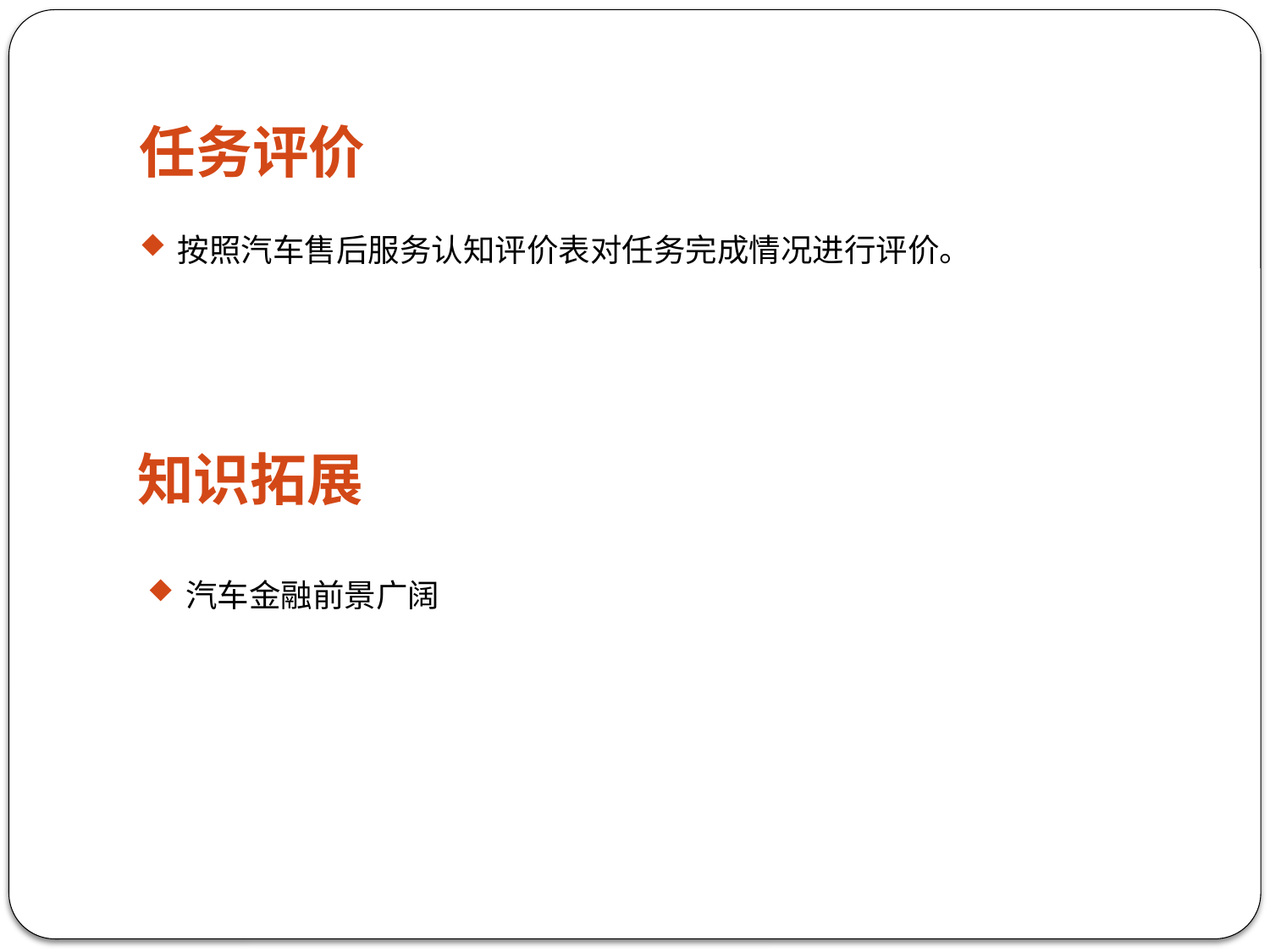

# 任务评价
按照汽车售后服务认知评价表对任务完成情况进行评价。
知识拓展
汽车金融前景广阔